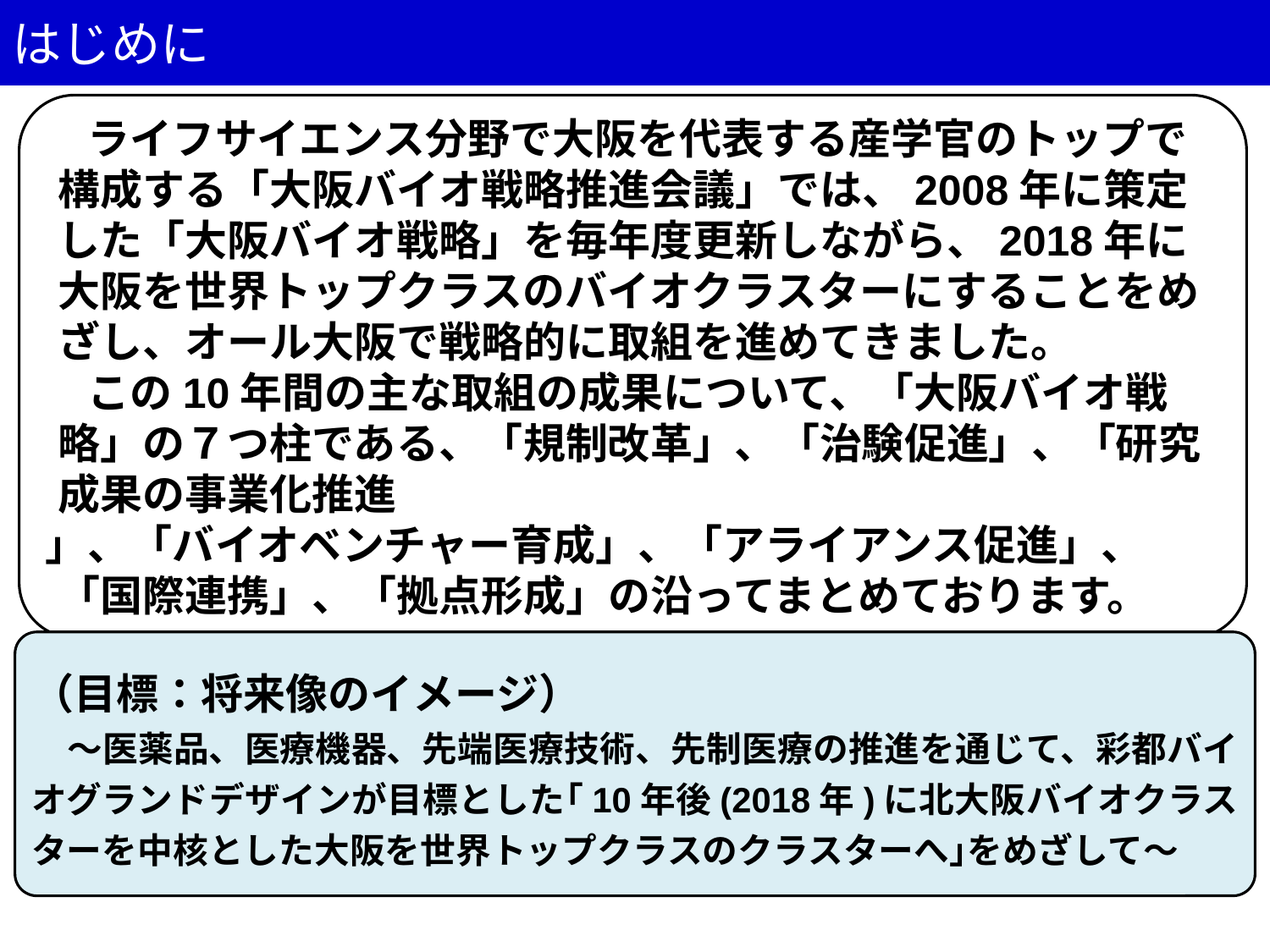

# はじめに
　ライフサイエンス分野で大阪を代表する産学官のトップで構成する「大阪バイオ戦略推進会議」では、2008年に策定した「大阪バイオ戦略」を毎年度更新しながら、2018年に大阪を世界トップクラスのバイオクラスターにすることをめざし、オール大阪で戦略的に取組を進めてきました。
　この10年間の主な取組の成果について、「大阪バイオ戦略」の７つ柱である、「規制改革」、「治験促進」、「研究成果の事業化推進
」、「バイオベンチャー育成」、「アライアンス促進」、「国際連携」、「拠点形成」の沿ってまとめております。
（目標：将来像のイメージ）
　～医薬品、医療機器、先端医療技術、先制医療の推進を通じて、彩都バイオグランドデザインが目標とした｢10年後(2018年)に北大阪バイオクラスターを中核とした大阪を世界トップクラスのクラスターへ｣をめざして～